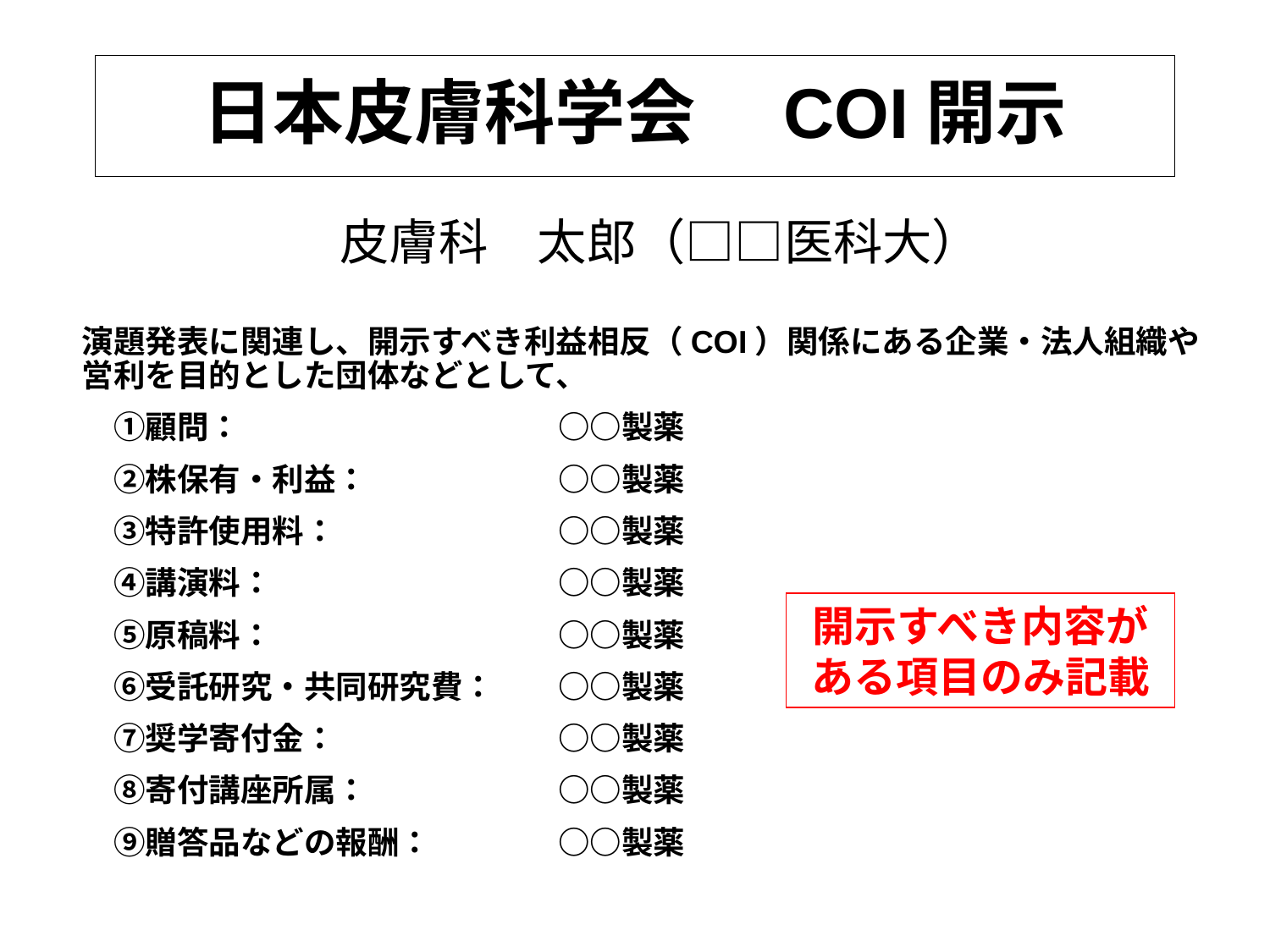

# 日本皮膚科学会　COI開示
皮膚科　太郎（□□医科大）
演題発表に関連し、開示すべき利益相反（COI）関係にある企業・法人組織や営利を目的とした団体などとして、
　①顧問：　　　　　　　　　　○○製薬
　②株保有・利益：　　　　　　○○製薬
　③特許使用料：　　　　　　　○○製薬
　④講演料：　　　　　　　　　○○製薬
　⑤原稿料：　　　　　　　　　○○製薬
　⑥受託研究・共同研究費：　　○○製薬
　⑦奨学寄付金：　　　　　　　○○製薬
　⑧寄付講座所属：　　　　　　○○製薬
　⑨贈答品などの報酬：　　　　○○製薬
開示すべき内容が
ある項目のみ記載